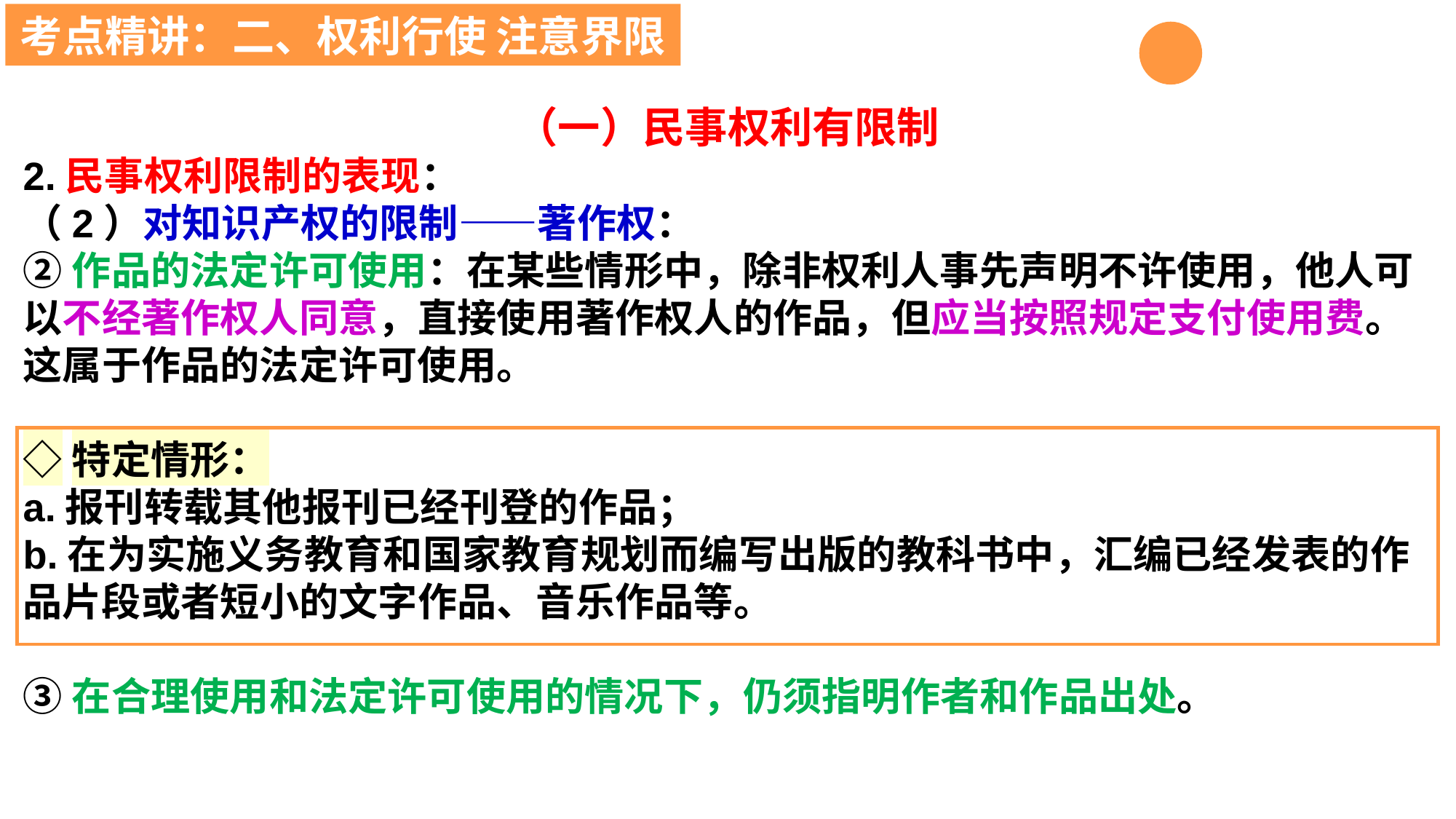

考点精讲：二、权利行使 注意界限

（一）民事权利有限制
2.民事权利限制的表现：
（2）对知识产权的限制——著作权：
②作品的法定许可使用：在某些情形中，除非权利人事先声明不许使用，他人可以不经著作权人同意，直接使用著作权人的作品，但应当按照规定支付使用费。这属于作品的法定许可使用。

◇特定情形：
a.报刊转载其他报刊已经刊登的作品；
b.在为实施义务教育和国家教育规划而编写出版的教科书中，汇编已经发表的作品片段或者短小的文字作品、音乐作品等。

③在合理使用和法定许可使用的情况下，仍须指明作者和作品出处。